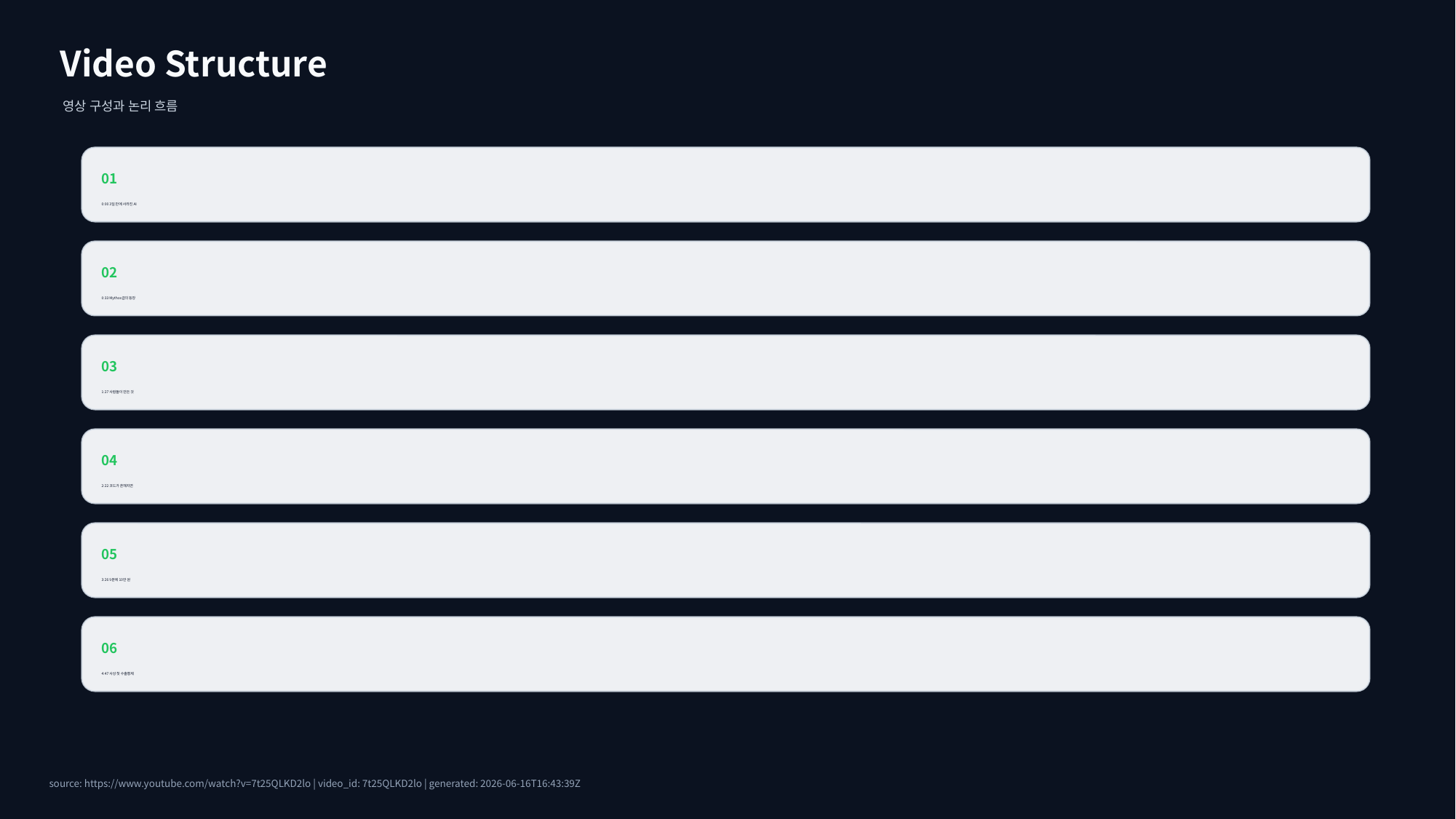

Video Structure
영상 구성과 논리 흐름

01
0:00 3일 만에 사라진 AI

02
0:33 Mythos급의 등장

03
1:27 사람들이 만든 것

04
2:22 코드가 흔해지면

05
3:26 9분에 10만 원

06
4:47 사상 첫 수출통제
source: https://www.youtube.com/watch?v=7t25QLKD2lo | video_id: 7t25QLKD2lo | generated: 2026-06-16T16:43:39Z